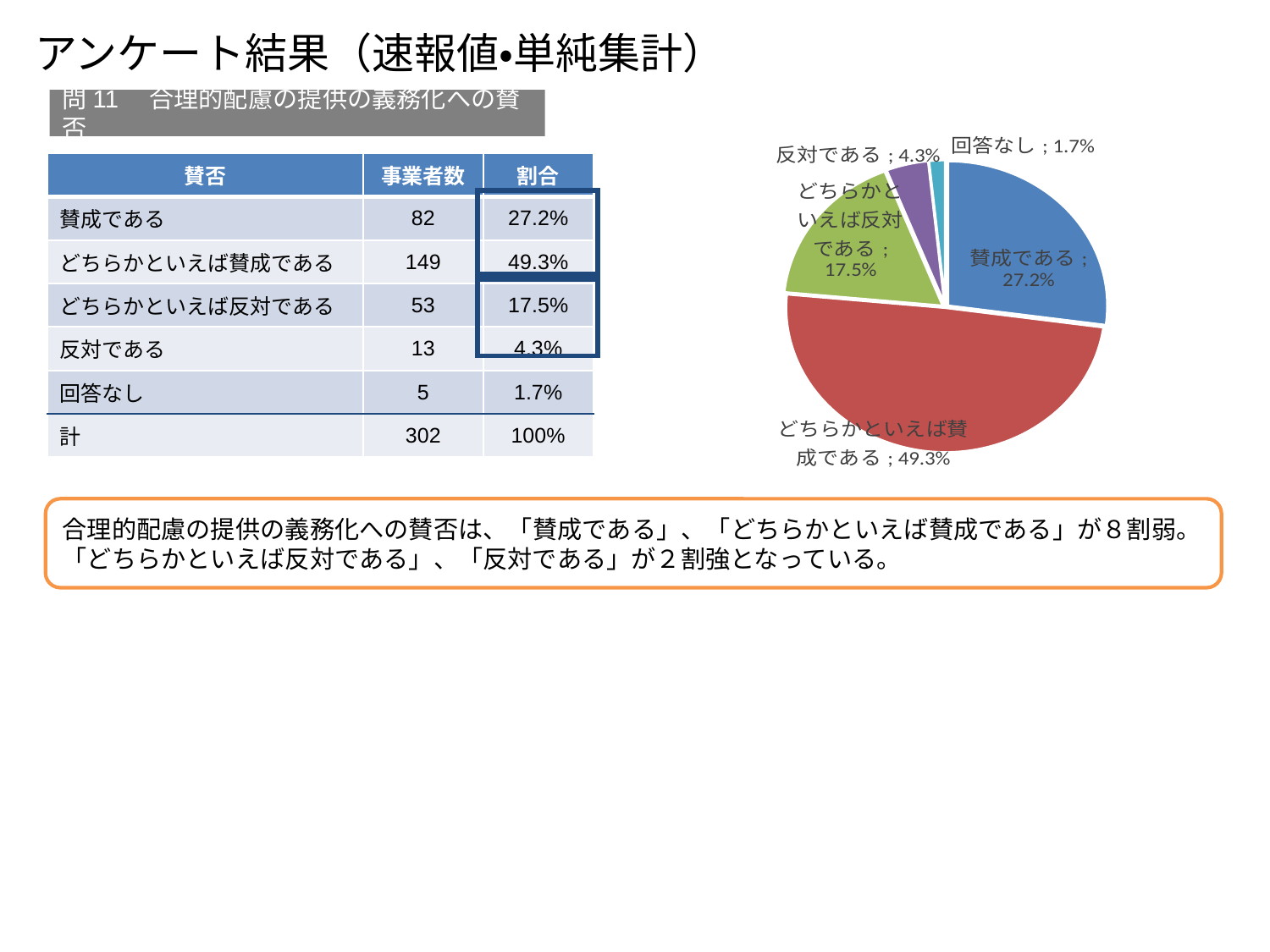

アンケート結果（速報値・単純集計）

問11　合理的配慮の提供の義務化への賛否

### Chart

| Category | 割合 |
|---|---|
| 賛成である | 0.271523178807947 |
| どちらかといえば賛成である | 0.49337748344370863 |
| どちらかといえば反対である | 0.17549668874172186 |
| 反対である | 0.04304635761589404 |
| 回答なし | 0.016556291390728478 |
| 賛否 | 事業者数 | 割合 |
| --- | --- | --- |
| 賛成である | 82 | 27.2% |
| どちらかといえば賛成である | 149 | 49.3% |
| どちらかといえば反対である | 53 | 17.5% |
| 反対である | 13 | 4.3% |
| 回答なし | 5 | 1.7% |
| 計 | 302 | 100% |
|  |
| --- |
|  |
| --- |
合理的配慮の提供の義務化への賛否は、「賛成である」、「どちらかといえば賛成である」が８割弱。
「どちらかといえば反対である」、「反対である」が２割強となっている。